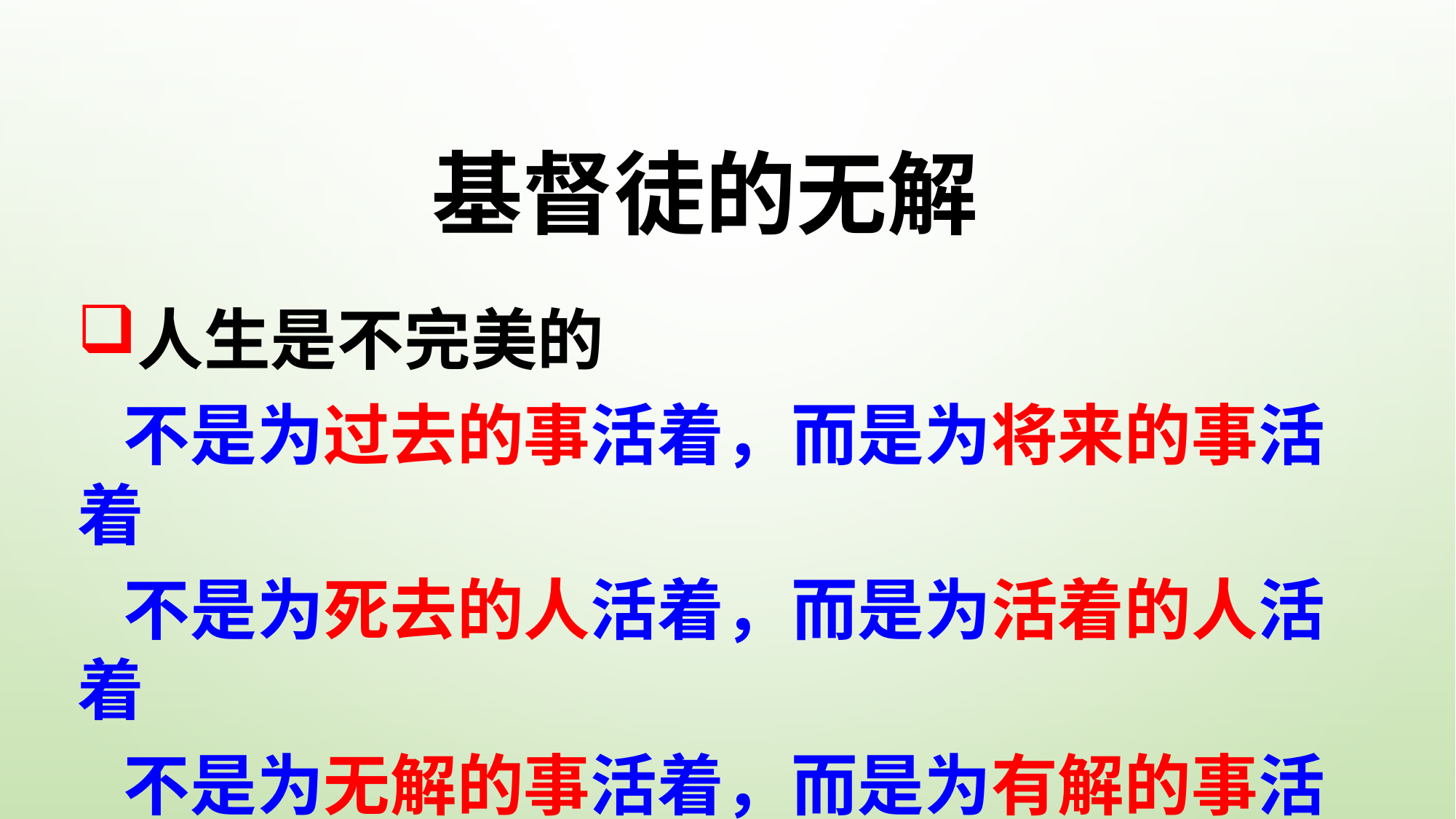

# 基督徒的无解
人生是不完美的
  不是为过去的事活着，而是为将来的事活着
  不是为死去的人活着，而是为活着的人活着
  不是为无解的事活着，而是为有解的事活着